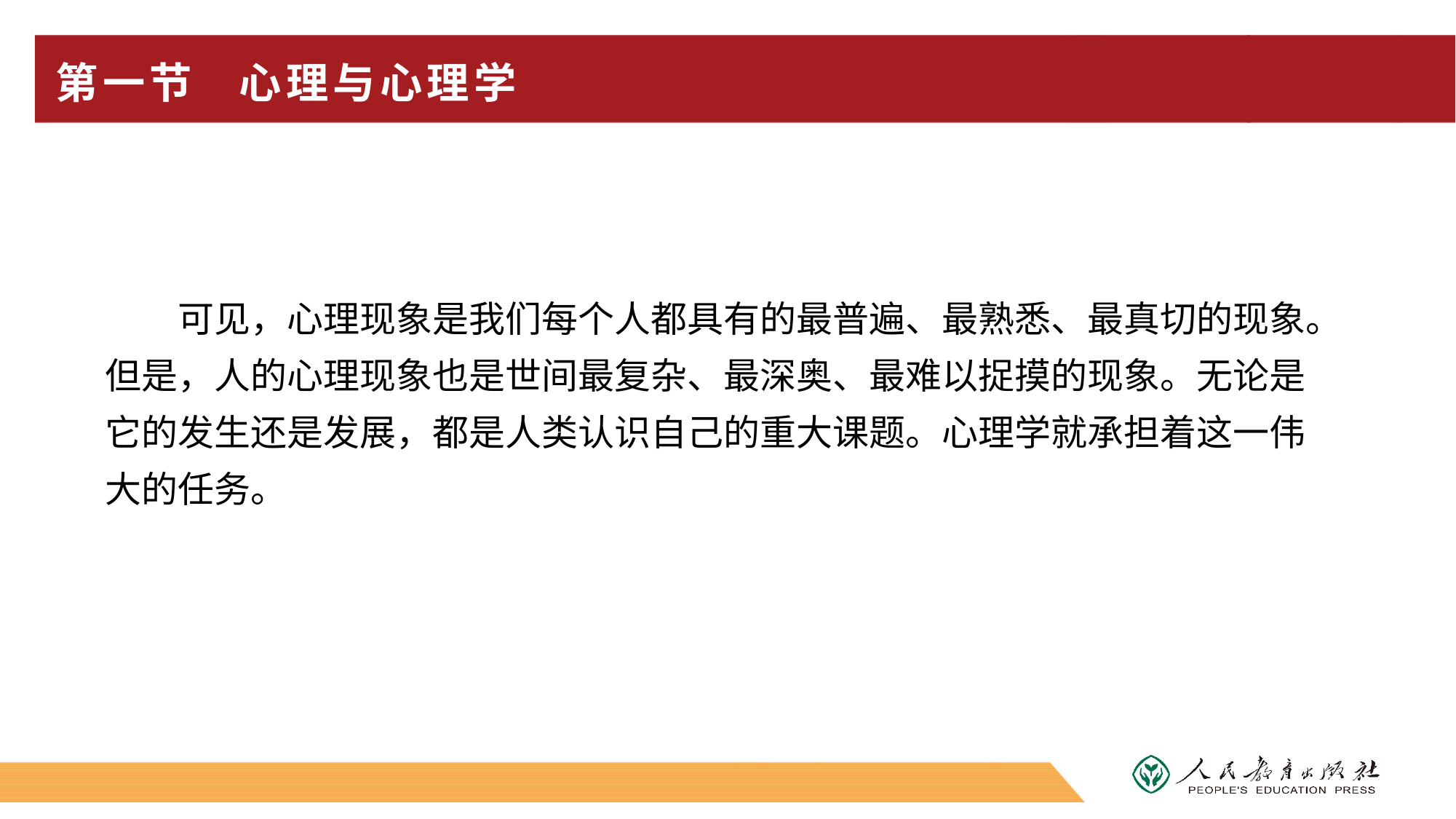

# 第一节   心理与心理学

可见，心理现象是我们每个人都具有的最普遍、最熟悉、最真切的现象。但是，人的心理现象也是世间最复杂、最深奥、最难以捉摸的现象。无论是它的发生还是发展，都是人类认识自己的重大课题。心理学就承担着这一伟大的任务。